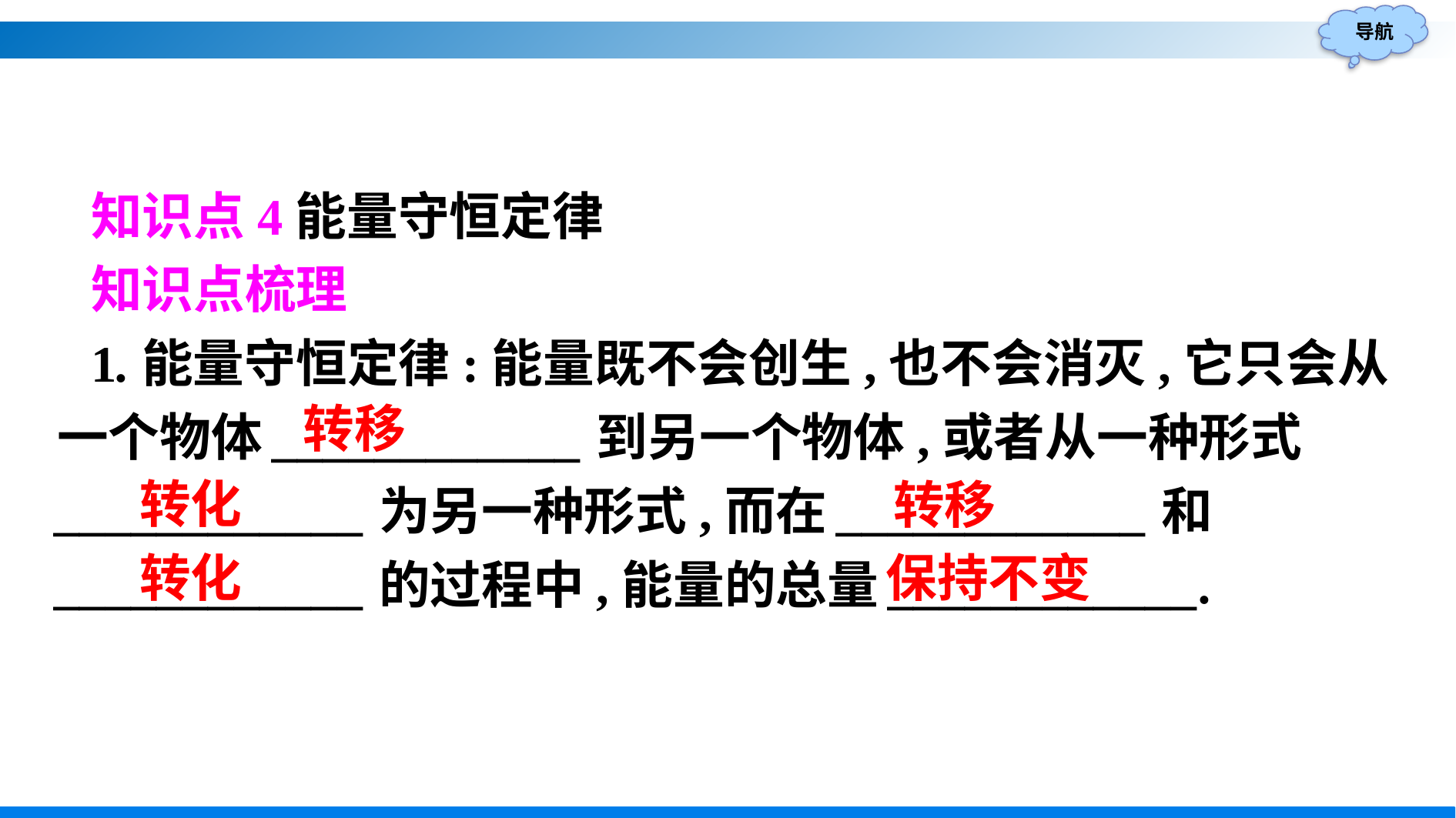

知识点4能量守恒定律
知识点梳理
1.能量守恒定律:能量既不会创生,也不会消灭,它只会从一个物体____________到另一个物体,或者从一种形式____________为另一种形式,而在____________和____________的过程中,能量的总量____________.
转移
转化
转移
保持不变
转化